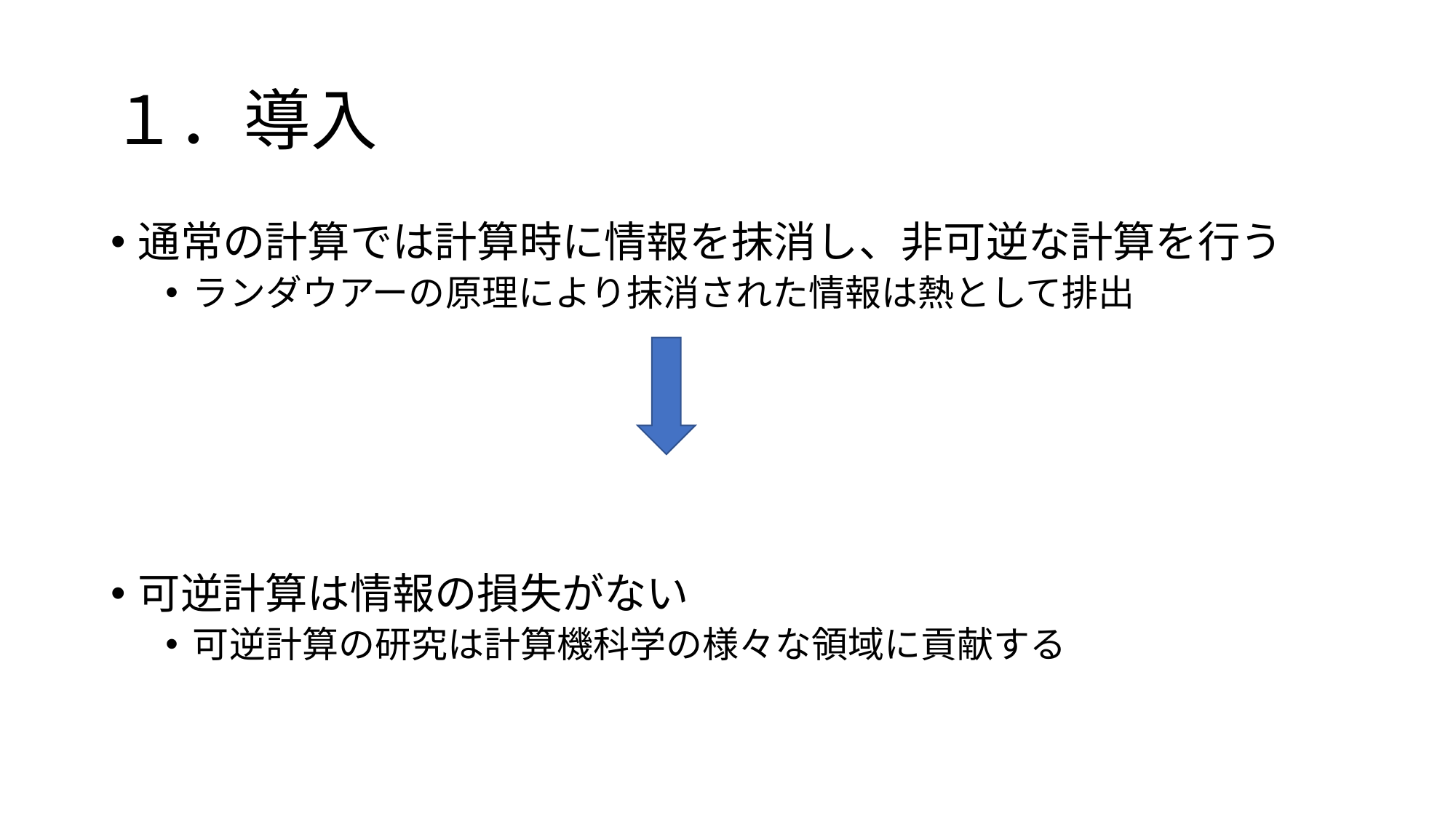

# １．導入
通常の計算では計算時に情報を抹消し、非可逆な計算を行う
ランダウアーの原理により抹消された情報は熱として排出

可逆計算は情報の損失がない
可逆計算の研究は計算機科学の様々な領域に貢献する